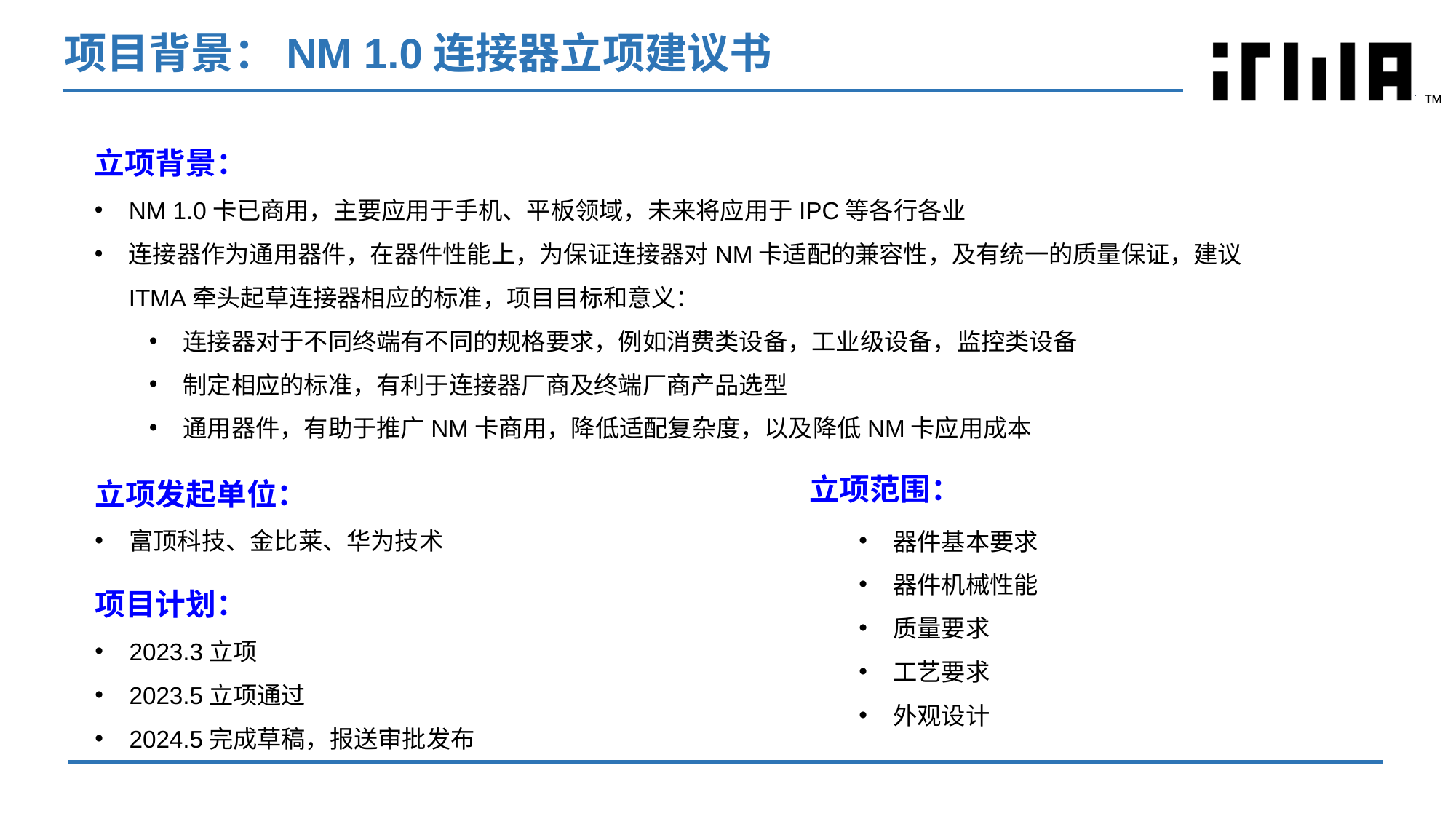

# 项目背景：NM 1.0连接器立项建议书
立项背景：
NM 1.0卡已商用，主要应用于手机、平板领域，未来将应用于IPC等各行各业
连接器作为通用器件，在器件性能上，为保证连接器对NM卡适配的兼容性，及有统一的质量保证，建议ITMA牵头起草连接器相应的标准，项目目标和意义：
连接器对于不同终端有不同的规格要求，例如消费类设备，工业级设备，监控类设备
制定相应的标准，有利于连接器厂商及终端厂商产品选型
通用器件，有助于推广NM卡商用，降低适配复杂度，以及降低NM卡应用成本
立项范围：
立项发起单位：
富顶科技、金比莱、华为技术
器件基本要求
器件机械性能
质量要求
工艺要求
外观设计
项目计划：
2023.3立项
2023.5立项通过
2024.5完成草稿，报送审批发布